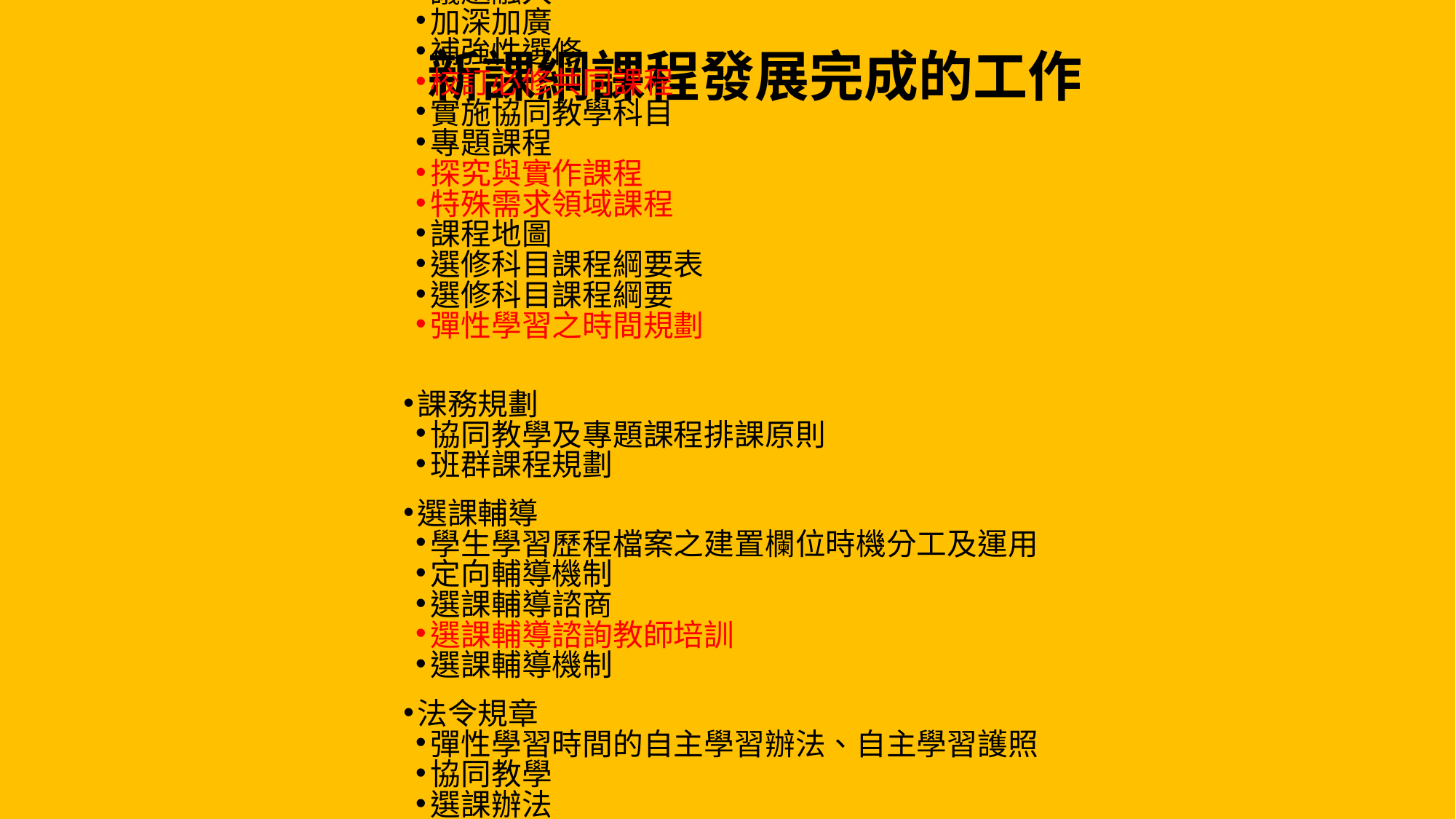

# 新課綱課程發展完成的工作
課程發展
多元選修
議題融入
加深加廣
補強性選修
校訂必修共同課程
實施協同教學科目
專題課程
探究與實作課程
特殊需求領域課程
課程地圖
選修科目課程綱要表
選修科目課程綱要
彈性學習之時間規劃

課務規劃
協同教學及專題課程排課原則
班群課程規劃

選課輔導
學生學習歷程檔案之建置欄位時機分工及運用
定向輔導機制
選課輔導諮商
選課輔導諮詢教師培訓
選課輔導機制

法令規章
彈性學習時間的自主學習辦法、自主學習護照
協同教學
選課辦法

專業成長
課綱導向之專業發展社群
校訂必修
教師專業社群
選修共備社群